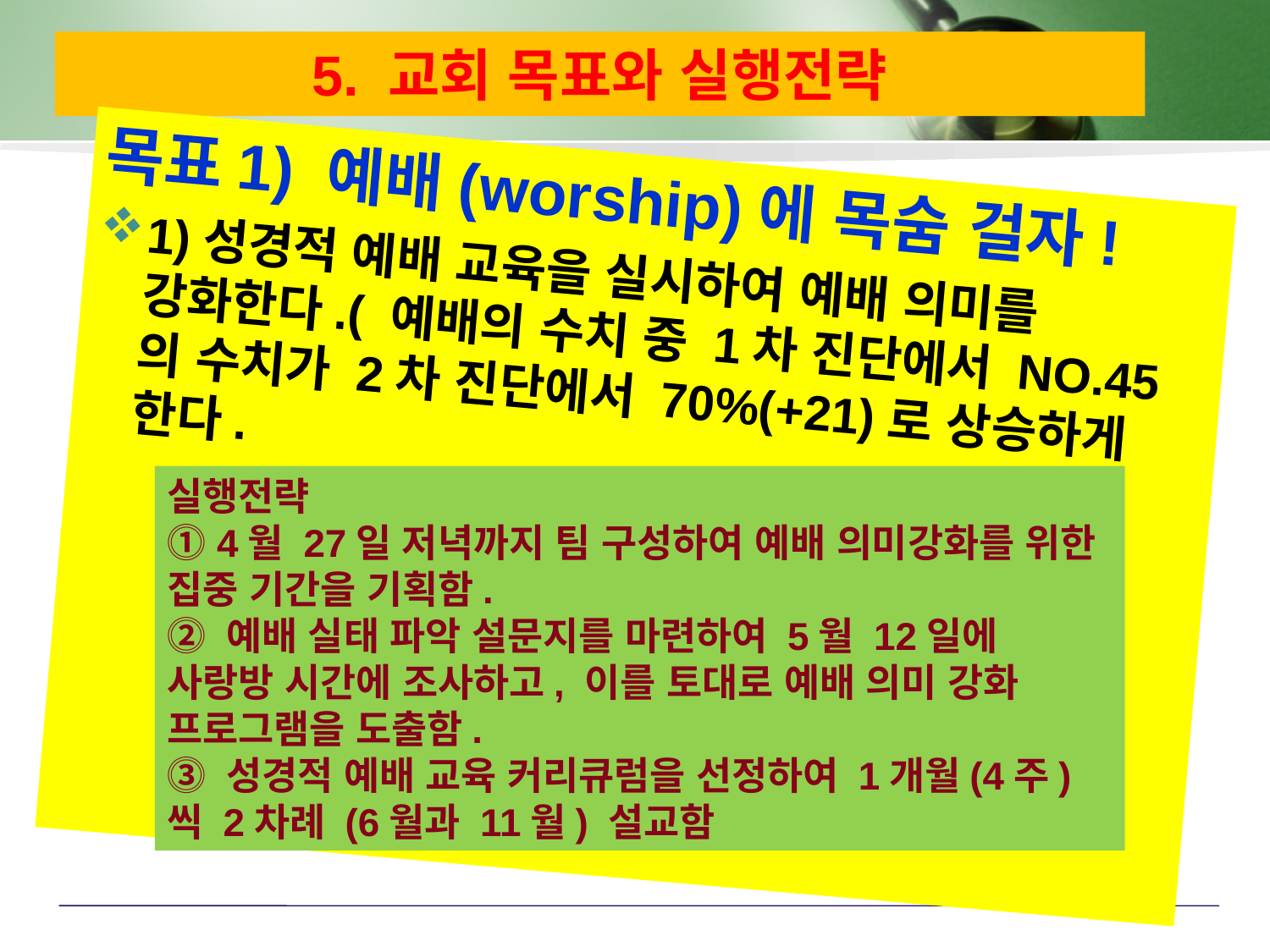

# 5. 교회 목표와 실행전략
목표1) 예배(worship)에 목숨 걸자!
1)성경적 예배 교육을 실시하여 예배 의미를 강화한다.( 예배의 수치 중 1차 진단에서 NO.45의 수치가 2차 진단에서 70%(+21)로 상승하게 한다.

실행전략
⓵ 4월 27일 저녁까지 팀 구성하여 예배 의미강화를 위한 집중 기간을 기획함.
⓶ 예배 실태 파악 설문지를 마련하여 5월 12일에 사랑방 시간에 조사하고, 이를 토대로 예배 의미 강화 프로그램을 도출함.
⓷ 성경적 예배 교육 커리큐럼을 선정하여 1개월(4주)씩 2차례 (6월과 11월) 설교함